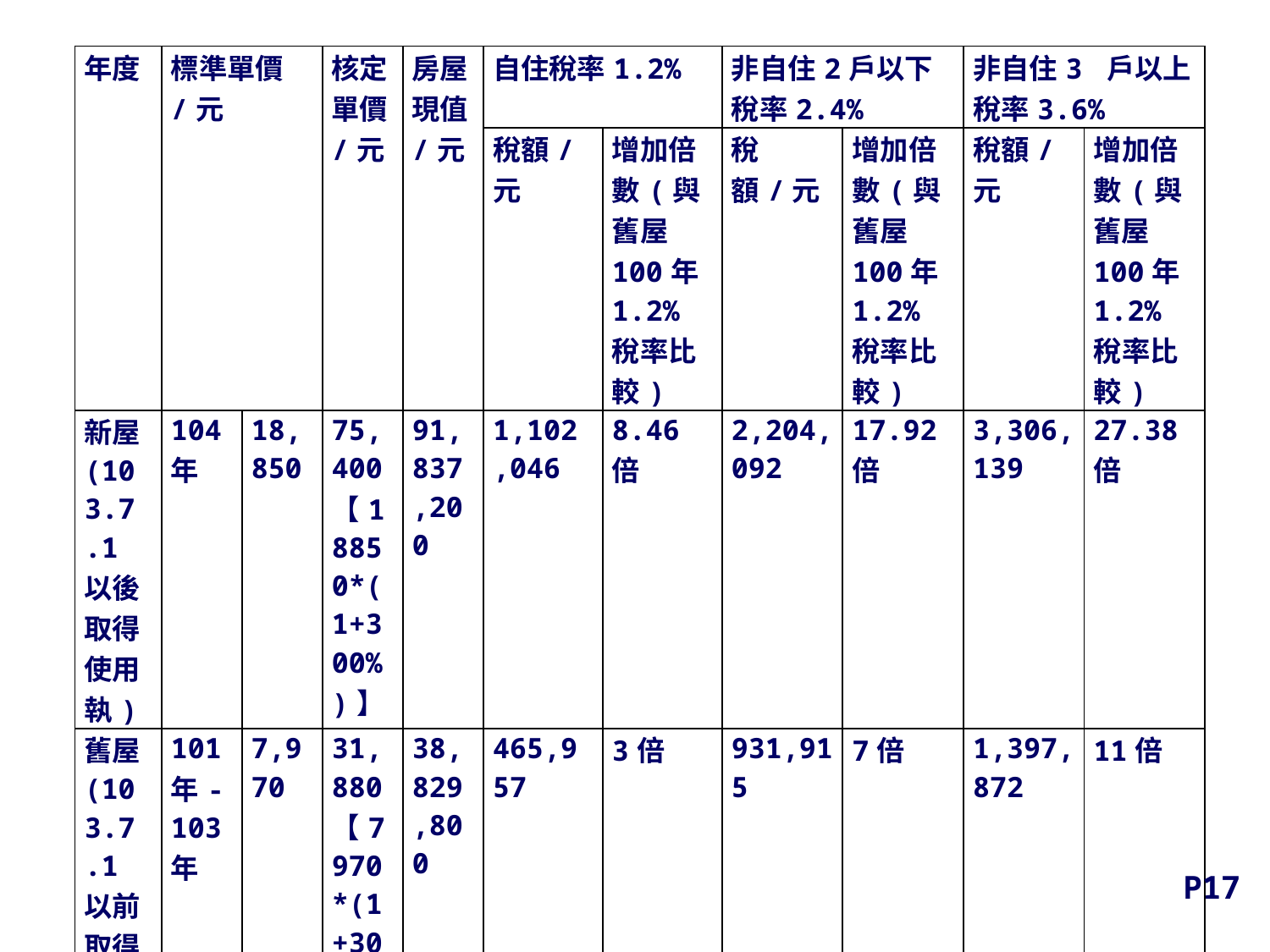

| 年度 | 標準單價 /元 |  | 核定單價 /元 | 房屋現值 /元 | 自住稅率1.2% |  | 非自住2戶以下 稅率2.4% |  | 非自住3 戶以上 稅率3.6% |  |
| --- | --- | --- | --- | --- | --- | --- | --- | --- | --- | --- |
|  |  |  |  |  | 稅額/ 元 | 增加倍數(與舊屋100年1.2%稅率比較) | 稅額/元 | 增加倍數(與舊屋100年1.2%稅率比較) | 稅額/ 元 | 增加倍數(與舊屋100年1.2%稅率比較) |
| 新屋 (103.7.1以後取得使用執) | 104年 | 18,850 | 75,400【18850\*(1+300%)】 | 91,837,200 | 1,102,046 | 8.46倍 | 2,204,092 | 17.92倍 | 3,306,139 | 27.38倍 |
| 舊屋 (103.7.1以前取得 使用執 照) | 101年-103年 | 7,970 | 31,880【7970\*(1+300%)】 | 38,829,800 | 465,957 | 3倍 | 931,915 | 7倍 | 1,397,872 | 11倍 |
|  | 100年 | 7,970 | 7,970 | 9,707,500 | 116,490 | - | 232,980 |  | 349,470 |  |
P17